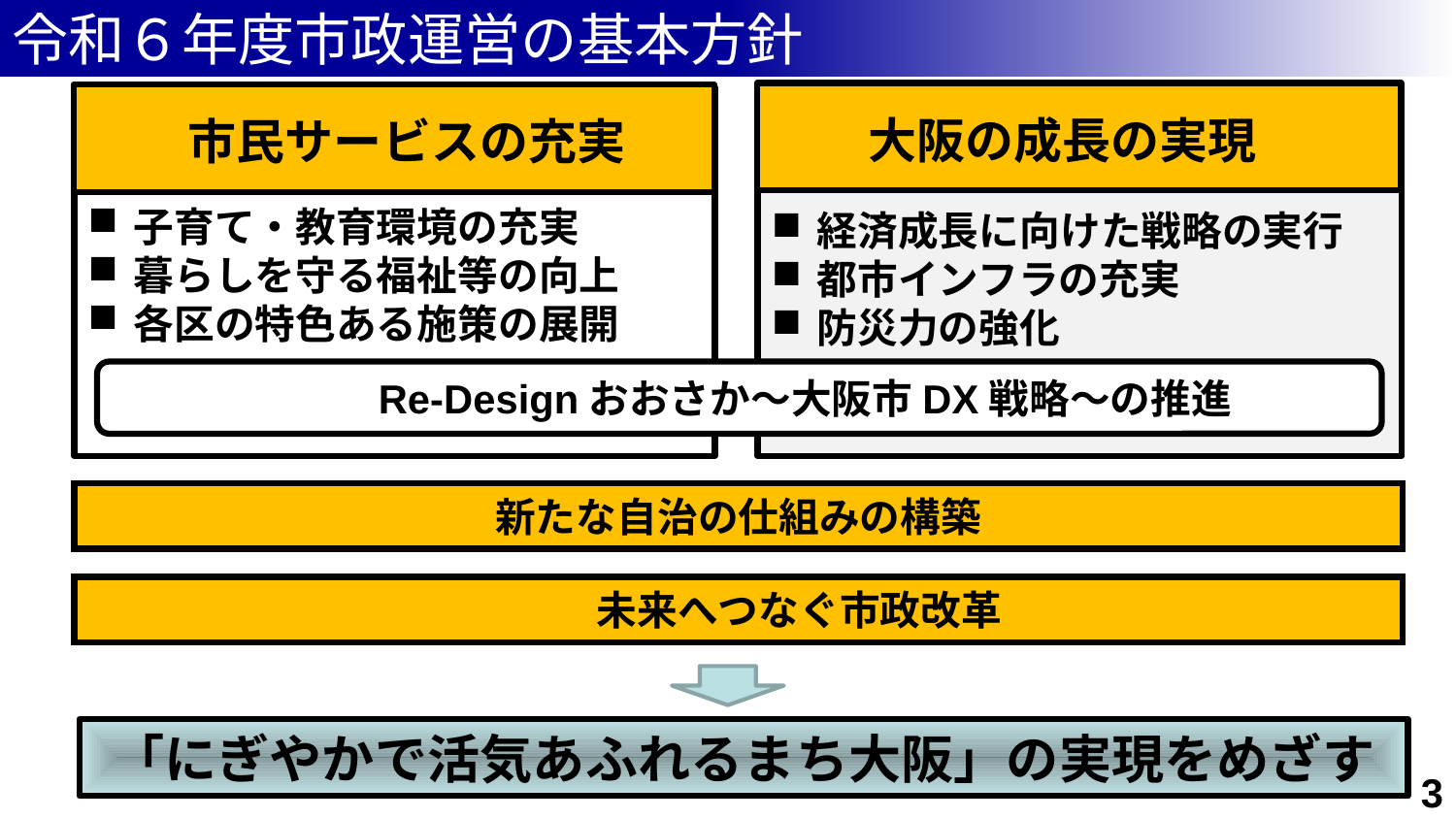

令和６年度市政運営の基本方針

大阪の成長の実現
市民サービスの充実
子育て・教育環境の充実
暮らしを守る福祉等の向上
各区の特色ある施策の展開
経済成長に向けた戦略の実行
都市インフラの充実
防災力の強化
　　　Re-Designおおさか～大阪市DX戦略～の推進
新たな自治の仕組みの構築
　　　未来へつなぐ市政改革

「にぎやかで活気あふれるまち大阪」の実現をめざす
3